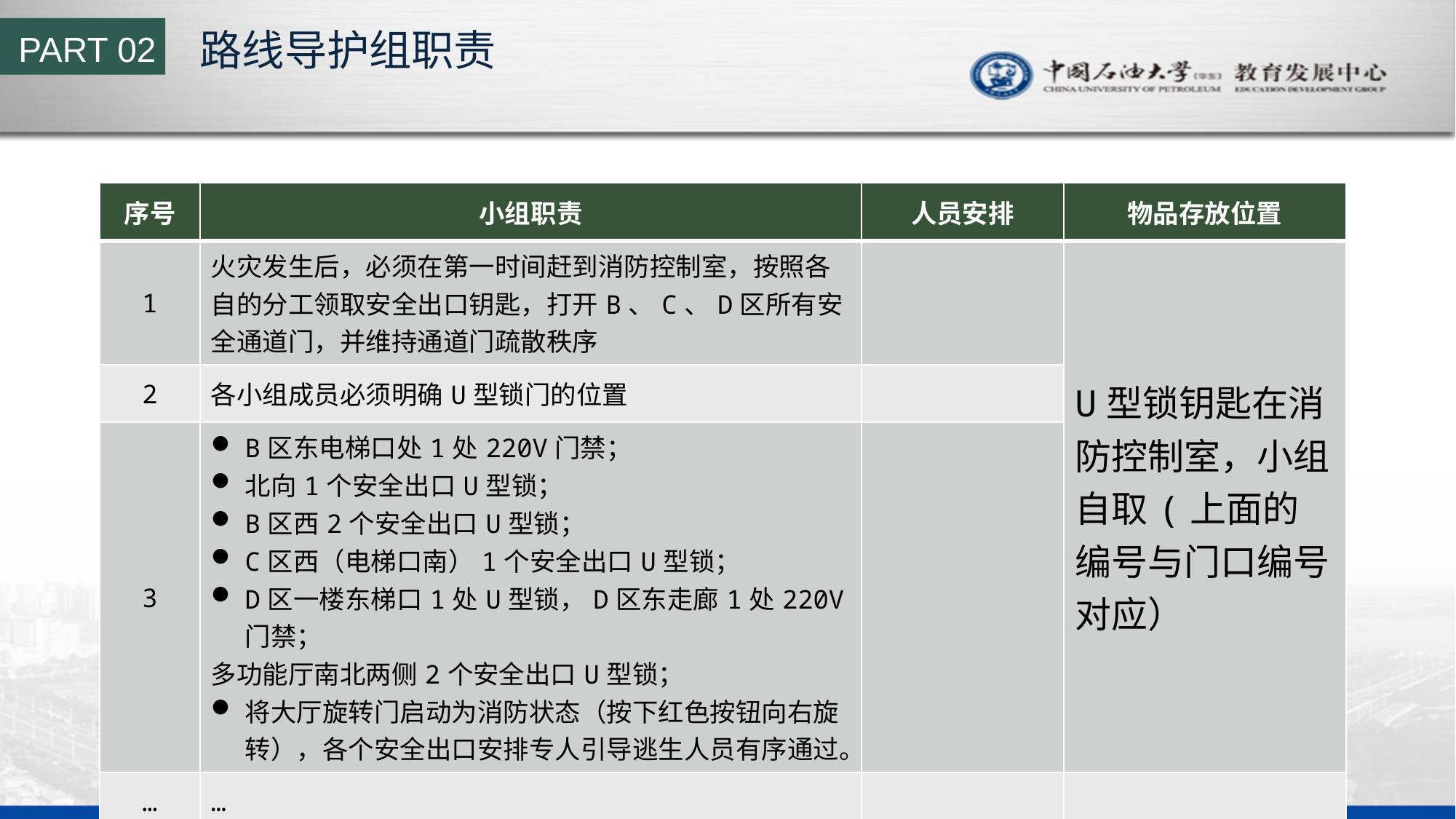

路线导护组职责
PART 02
| 序号 | 小组职责 | 人员安排 | 物品存放位置 |
| --- | --- | --- | --- |
| 1 | 火灾发生后，必须在第一时间赶到消防控制室，按照各自的分工领取安全出口钥匙，打开B、C、D区所有安全通道门，并维持通道门疏散秩序 |  | U型锁钥匙在消防控制室，小组自取(上面的编号与门口编号对应） |
| 2 | 各小组成员必须明确U型锁门的位置 |  |  |
| 3 | B区东电梯口处1处220V门禁； 北向1个安全出口U型锁； B区西2个安全出口U型锁； C区西（电梯口南）1个安全出口U型锁； D区一楼东梯口1处U型锁，D区东走廊1处220V门禁； 多功能厅南北两侧2个安全出口U型锁； 将大厅旋转门启动为消防状态（按下红色按钮向右旋转），各个安全出口安排专人引导逃生人员有序通过。 |  |  |
| … | … |  |  |